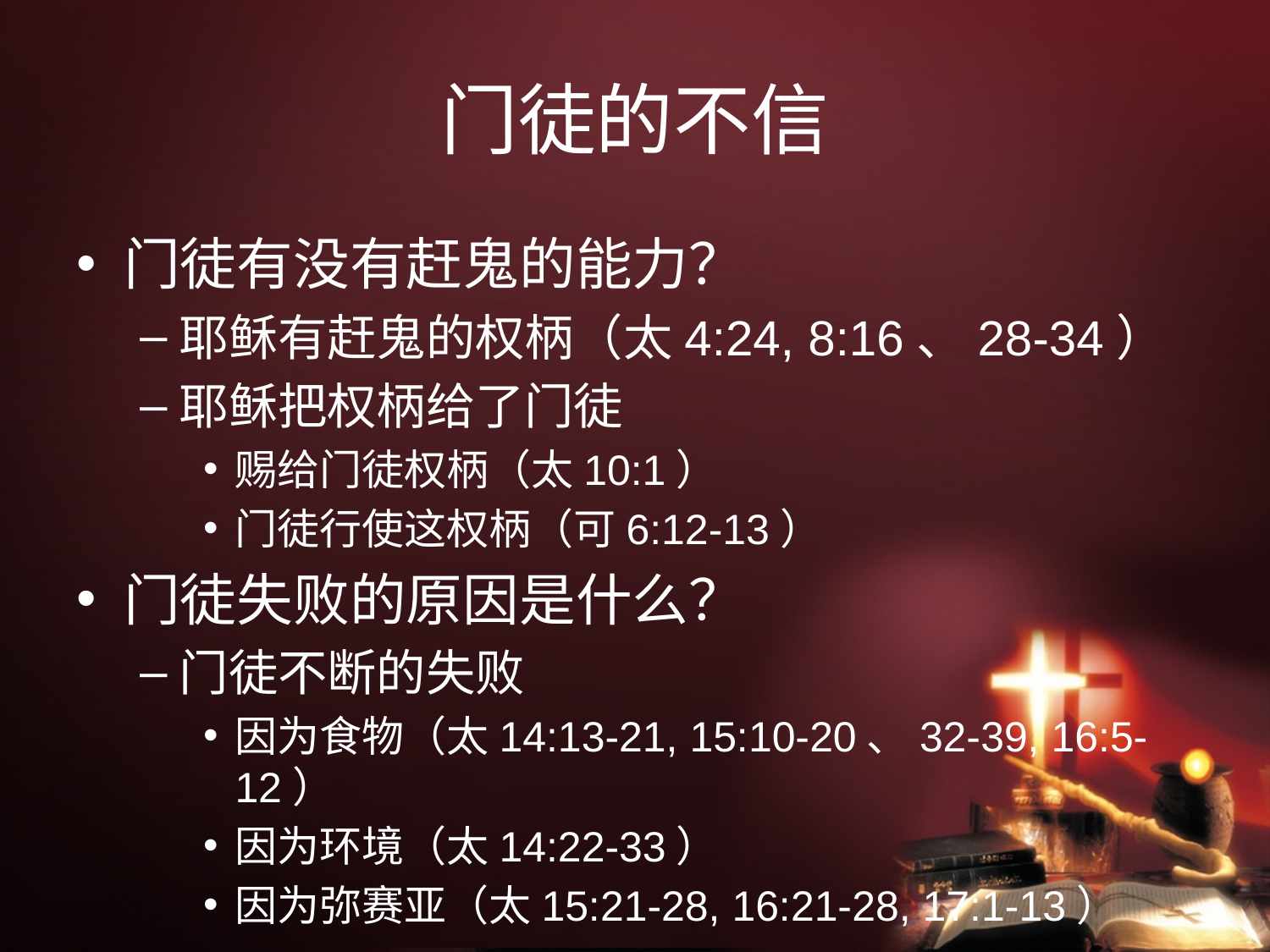

# 门徒的不信
门徒有没有赶鬼的能力？
耶稣有赶鬼的权柄（太4:24, 8:16、28-34）
耶稣把权柄给了门徒
赐给门徒权柄（太10:1）
门徒行使这权柄（可6:12-13）
门徒失败的原因是什么？
门徒不断的失败
因为食物（太14:13-21, 15:10-20、32-39, 16:5-12）
因为环境（太14:22-33）
因为弥赛亚（太15:21-28, 16:21-28, 17:1-13）